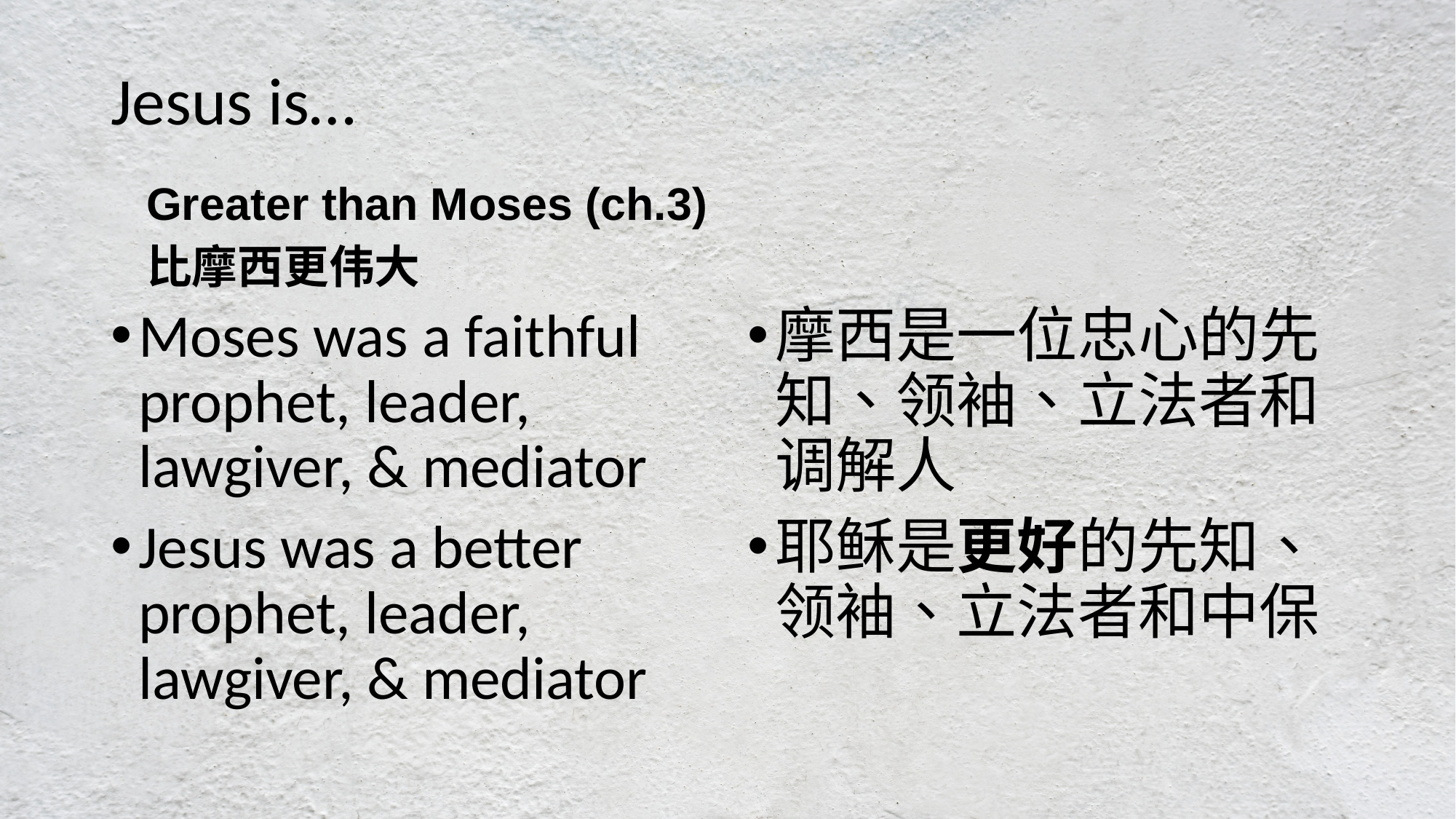

# Jesus is…
Greater than Moses (ch.3)
比摩西更伟大
Moses was a faithful prophet, leader, lawgiver, & mediator
Jesus was a better prophet, leader, lawgiver, & mediator
摩西是一位忠心的先知、领袖、立法者和调解人
耶稣是更好的先知、领袖、立法者和中保